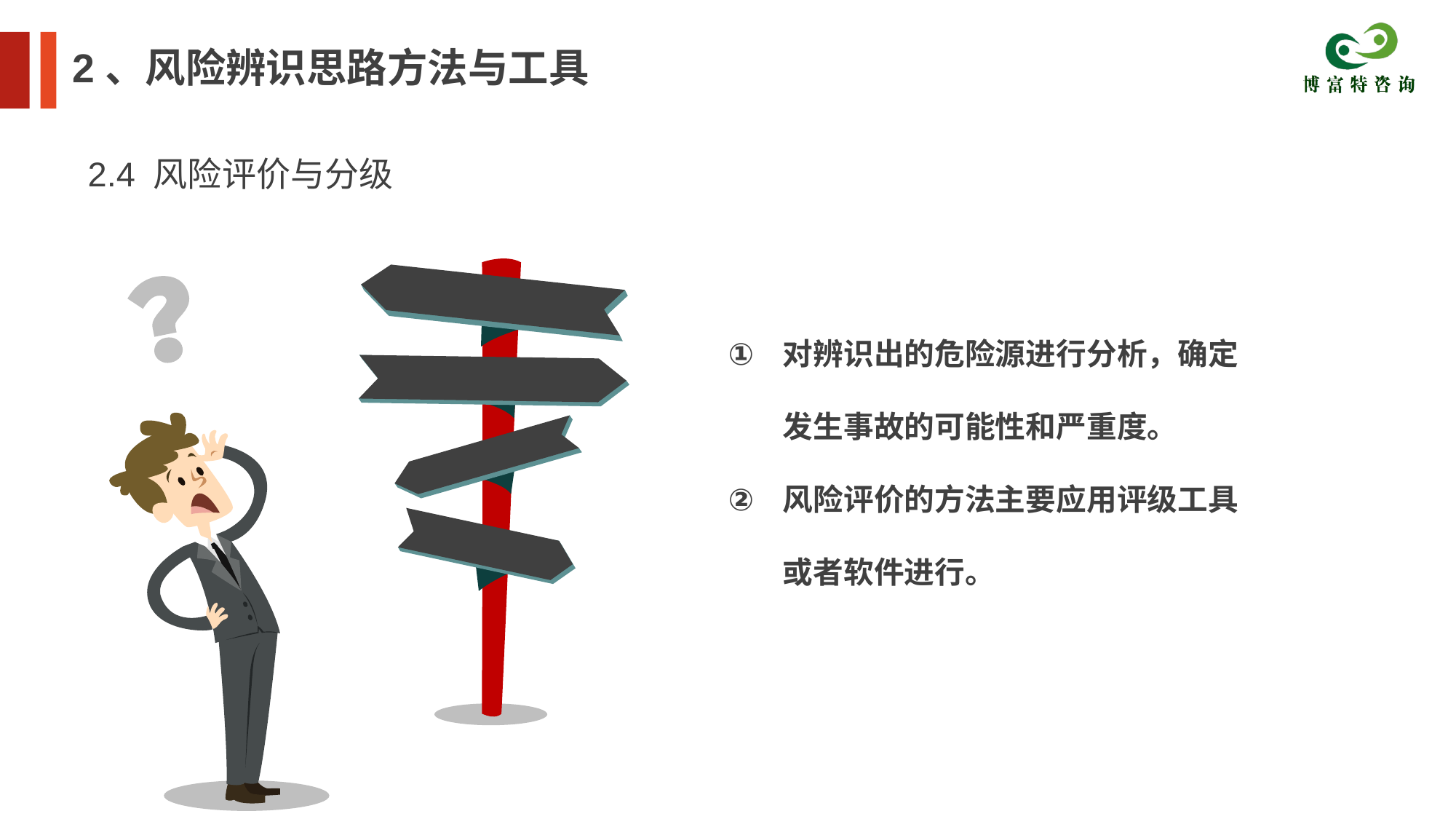

2、风险辨识思路方法与工具
2.4 风险评价与分级

对辨识出的危险源进行分析，确定发生事故的可能性和严重度。
风险评价的方法主要应用评级工具或者软件进行。